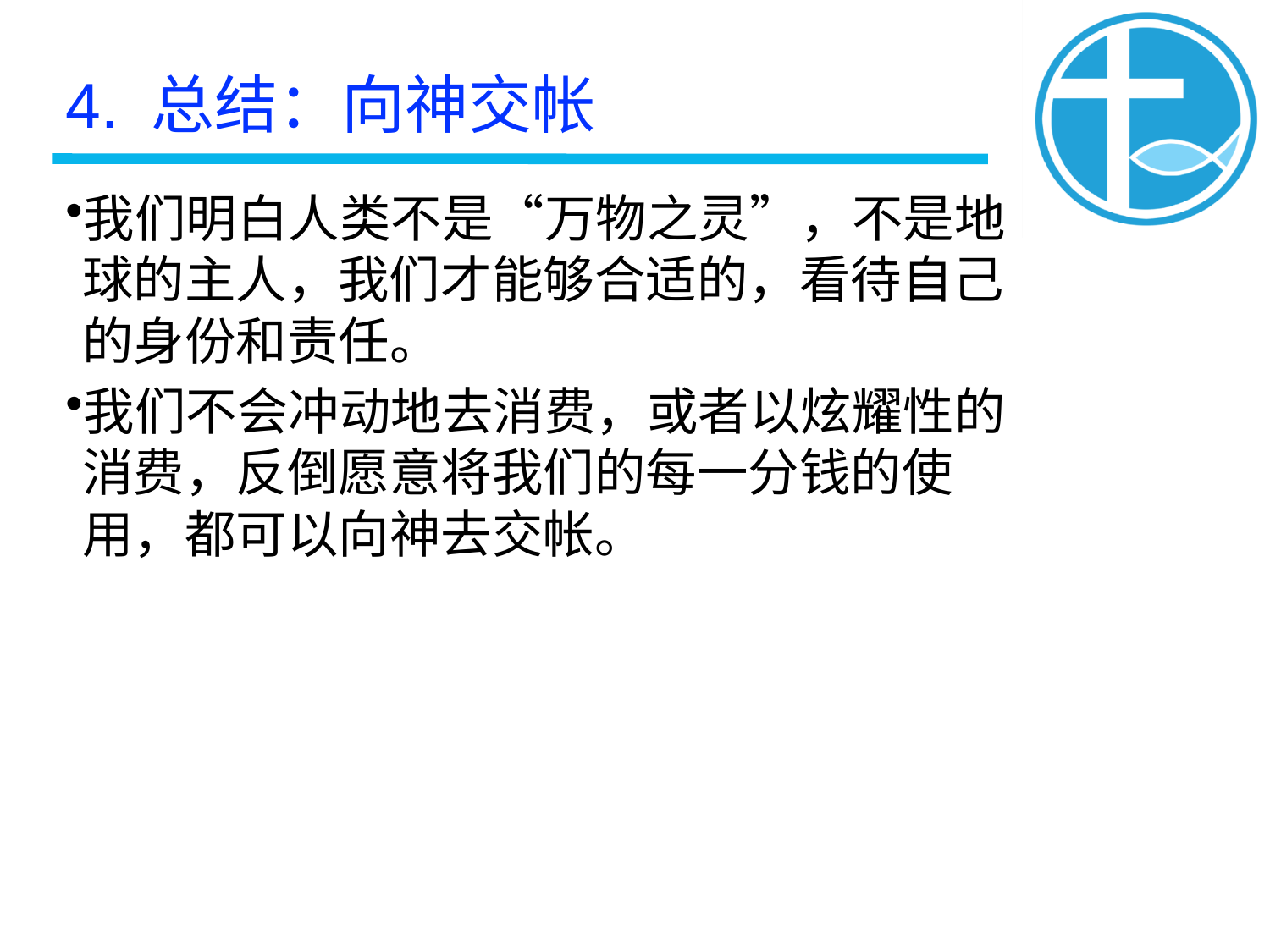

4. 总结：向神交帐
我们明白人类不是“万物之灵”，不是地球的主人，我们才能够合适的，看待自己的身份和责任。
我们不会冲动地去消费，或者以炫耀性的消费，反倒愿意将我们的每一分钱的使用，都可以向神去交帐。